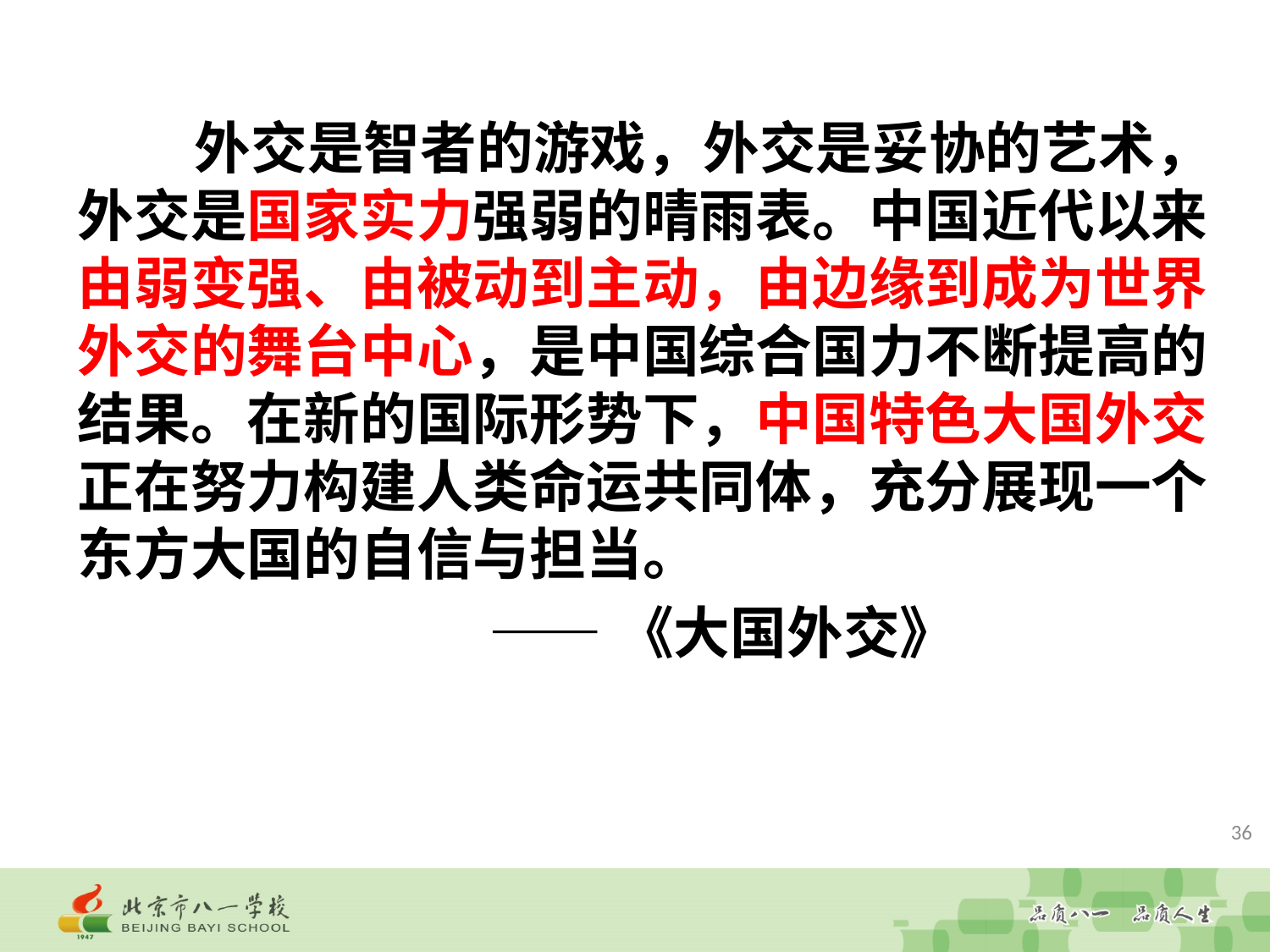

外交是智者的游戏，外交是妥协的艺术，外交是国家实力强弱的晴雨表。中国近代以来由弱变强、由被动到主动，由边缘到成为世界外交的舞台中心，是中国综合国力不断提高的结果。在新的国际形势下，中国特色大国外交正在努力构建人类命运共同体，充分展现一个东方大国的自信与担当。
                                ——《大国外交》

36